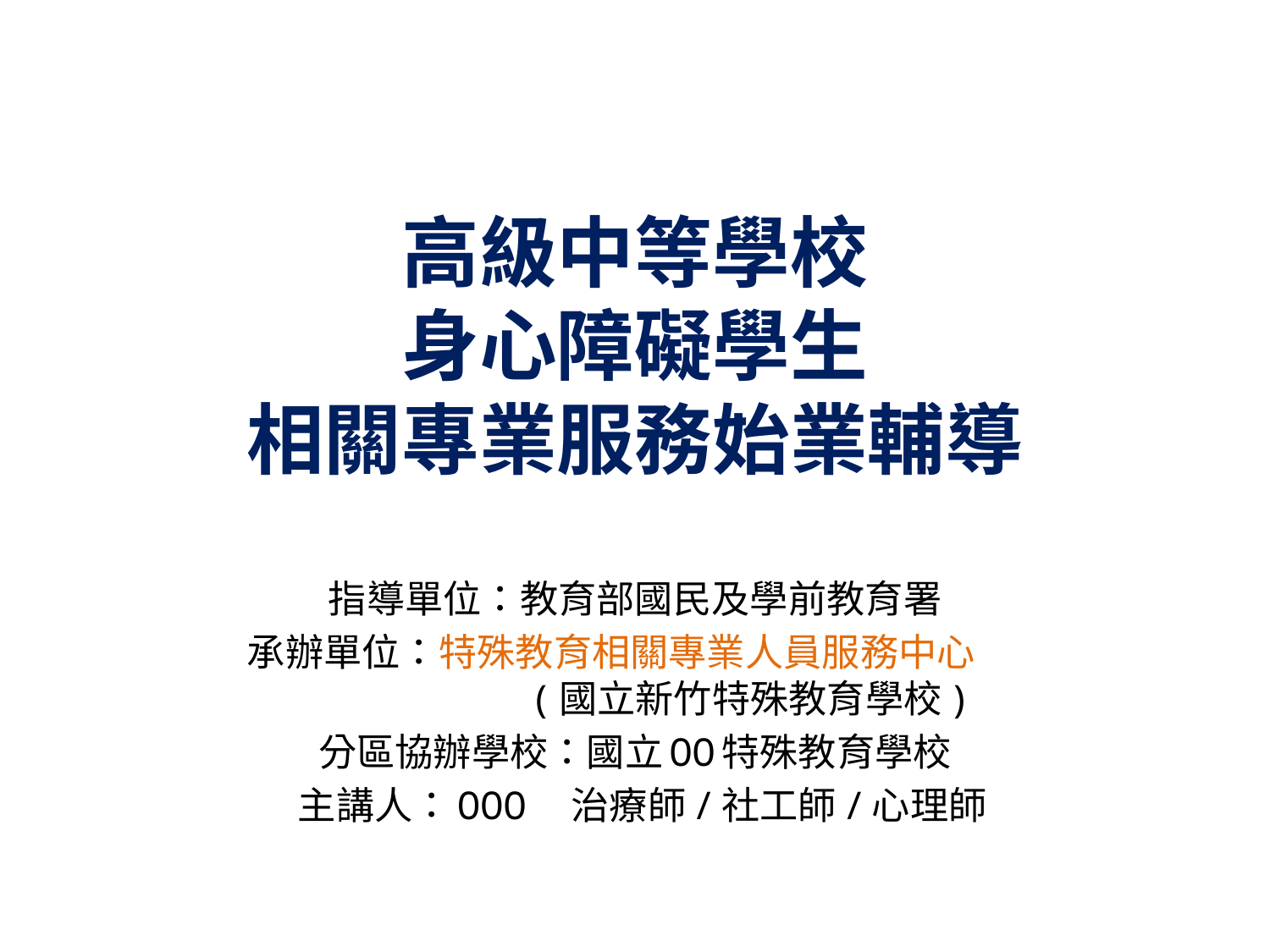

# 高級中等學校 身心障礙學生 相關專業服務始業輔導
指導單位：教育部國民及學前教育署
        承辦單位：特殊教育相關專業人員服務中心
          (國立新竹特殊教育學校)
分區協辦學校：國立OO特殊教育學校
 主講人：OOO　治療師/社工師/心理師